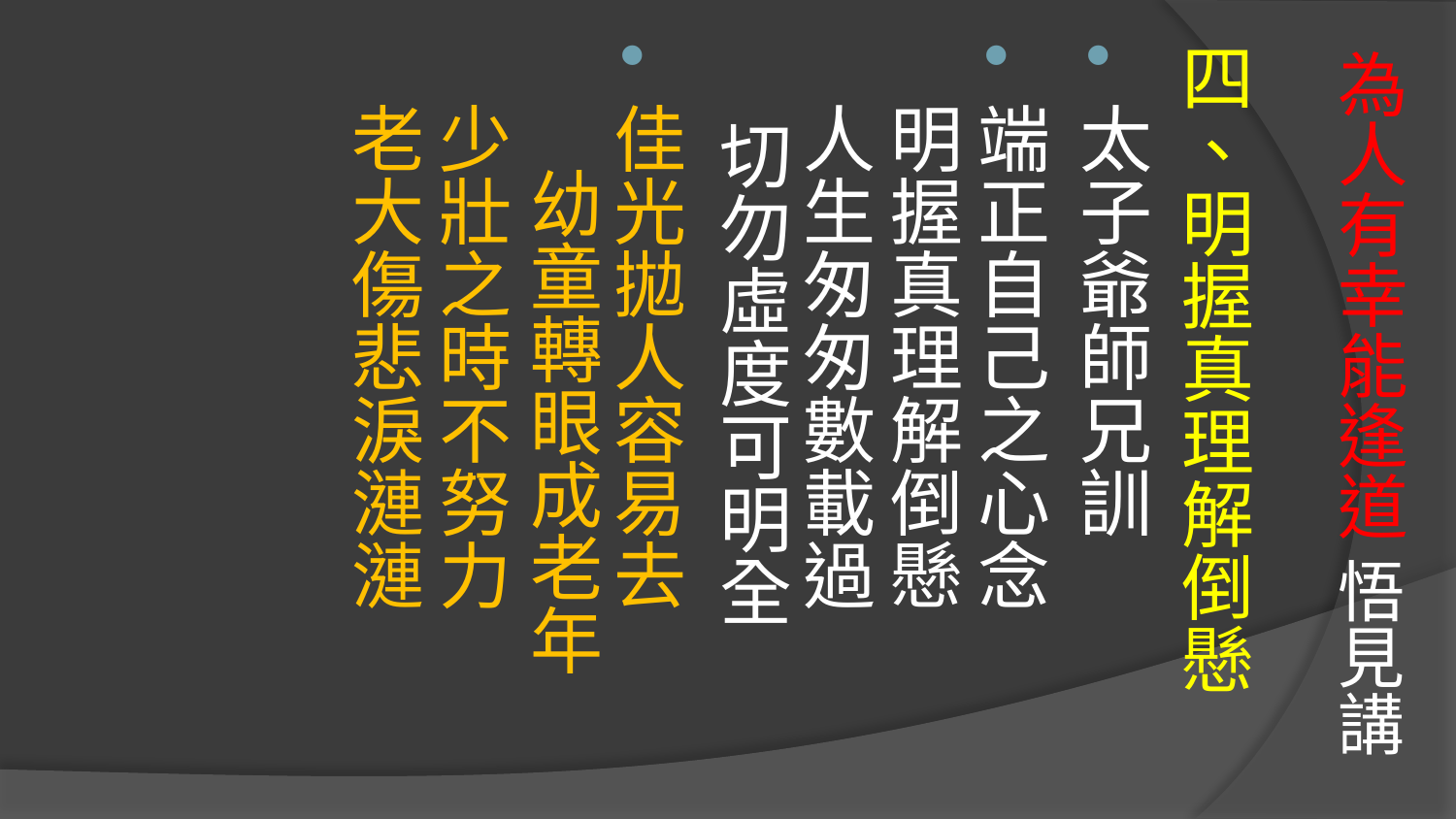

# 為人有幸能逢道 悟見講
四、明握真理解倒懸
太子爺師兄訓
端正自己之心念         明握真理解倒懸
人生匆匆數載過            切勿虛度可明全
佳光拋人容易去               幼童轉眼成老年
少壯之時不努力           老大傷悲淚漣漣